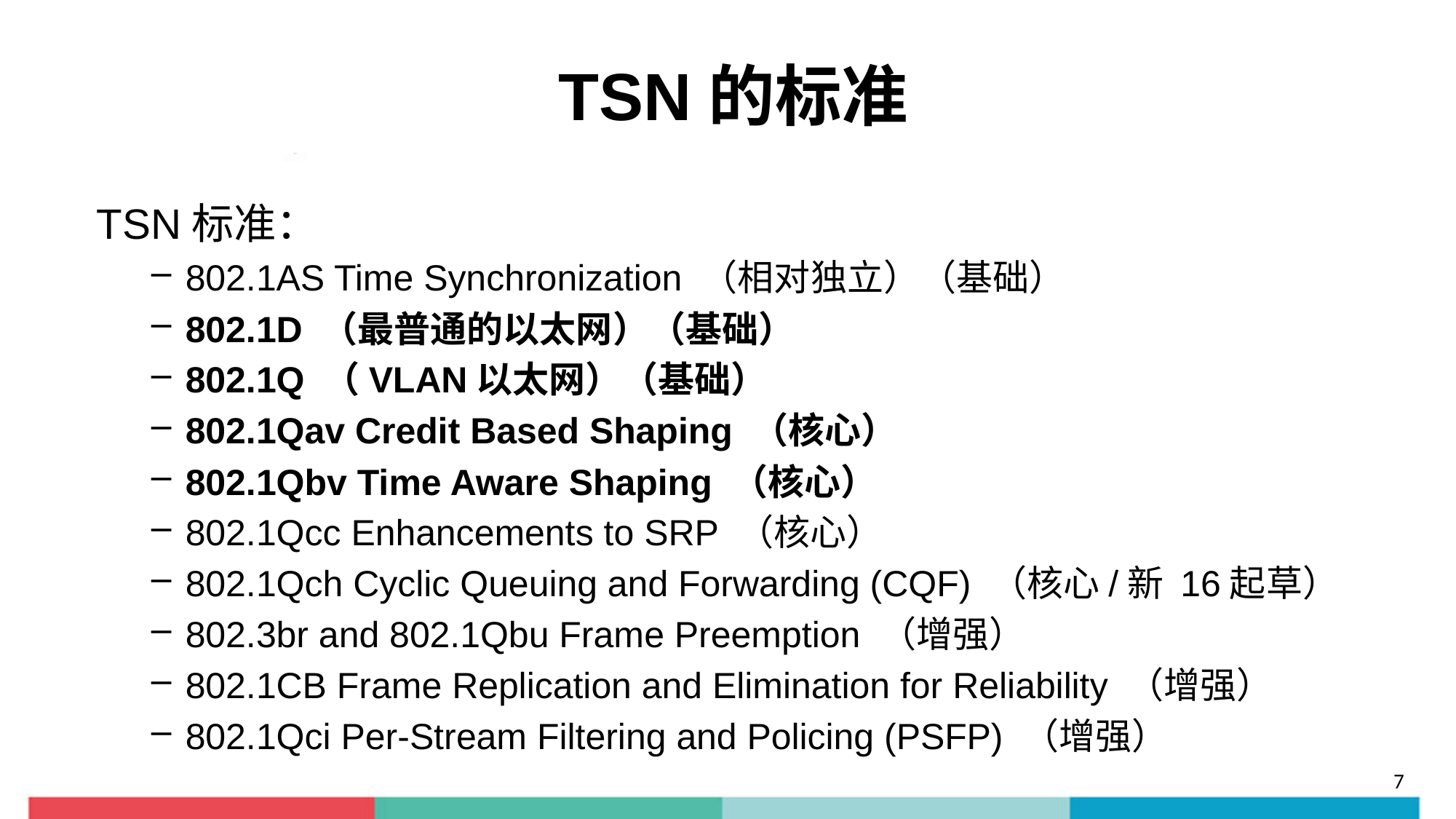

# TSN的标准
TSN标准：
802.1AS Time Synchronization （相对独立）（基础）
802.1D （最普通的以太网）（基础）
802.1Q （VLAN以太网）（基础）
802.1Qav Credit Based Shaping （核心）
802.1Qbv Time Aware Shaping （核心）
802.1Qcc Enhancements to SRP （核心）
802.1Qch Cyclic Queuing and Forwarding (CQF) （核心/新 16起草）
802.3br and 802.1Qbu Frame Preemption （增强）
802.1CB Frame Replication and Elimination for Reliability （增强）
802.1Qci Per-Stream Filtering and Policing (PSFP) （增强）

7